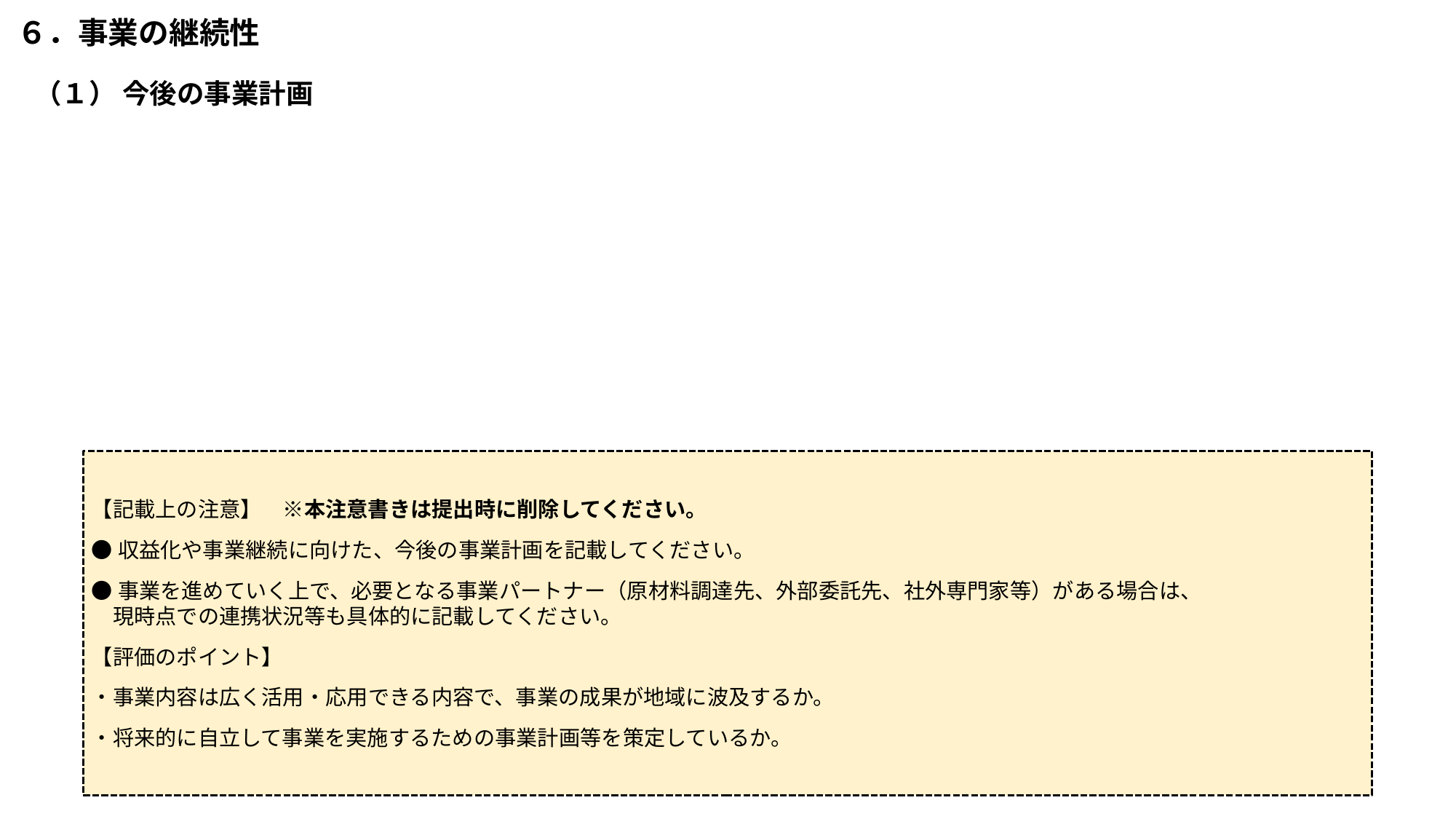

６．事業の継続性
（１） 今後の事業計画
【記載上の注意】　※本注意書きは提出時に削除してください。
●収益化や事業継続に向けた、今後の事業計画を記載してください。
●事業を進めていく上で、必要となる事業パートナー（原材料調達先、外部委託先、社外専門家等）がある場合は、
　現時点での連携状況等も具体的に記載してください。
【評価のポイント】
・事業内容は広く活用・応用できる内容で、事業の成果が地域に波及するか。
・将来的に自立して事業を実施するための事業計画等を策定しているか。